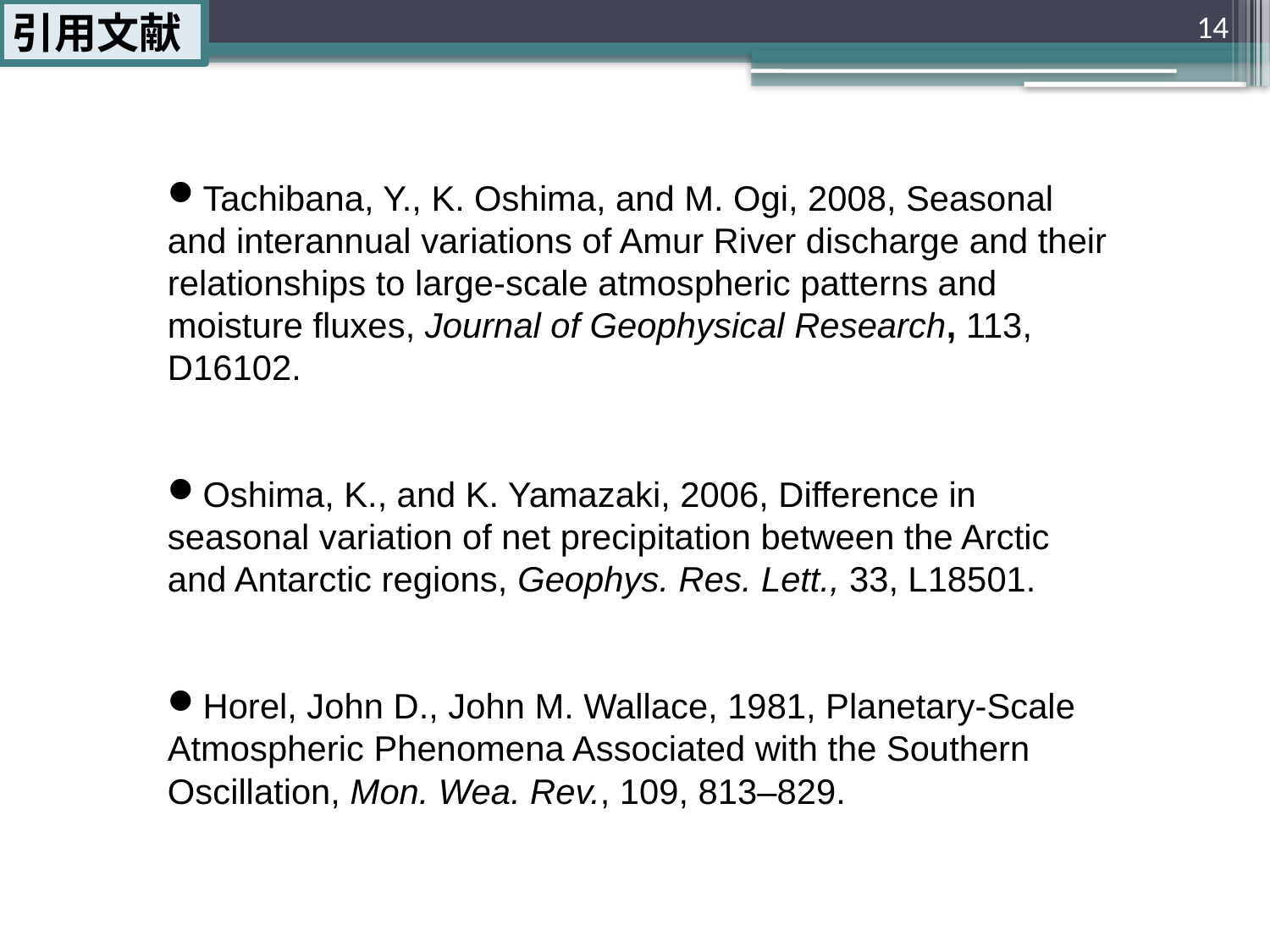

引用文献
14
Tachibana, Y., K. Oshima, and M. Ogi, 2008, Seasonal and interannual variations of Amur River discharge and their relationships to large-scale atmospheric patterns and moisture fluxes, Journal of Geophysical Research, 113, D16102.

Oshima, K., and K. Yamazaki, 2006, Difference in seasonal variation of net precipitation between the Arctic and Antarctic regions, Geophys. Res. Lett., 33, L18501.

Horel, John D., John M. Wallace, 1981, Planetary-Scale Atmospheric Phenomena Associated with the Southern Oscillation, Mon. Wea. Rev., 109, 813–829.